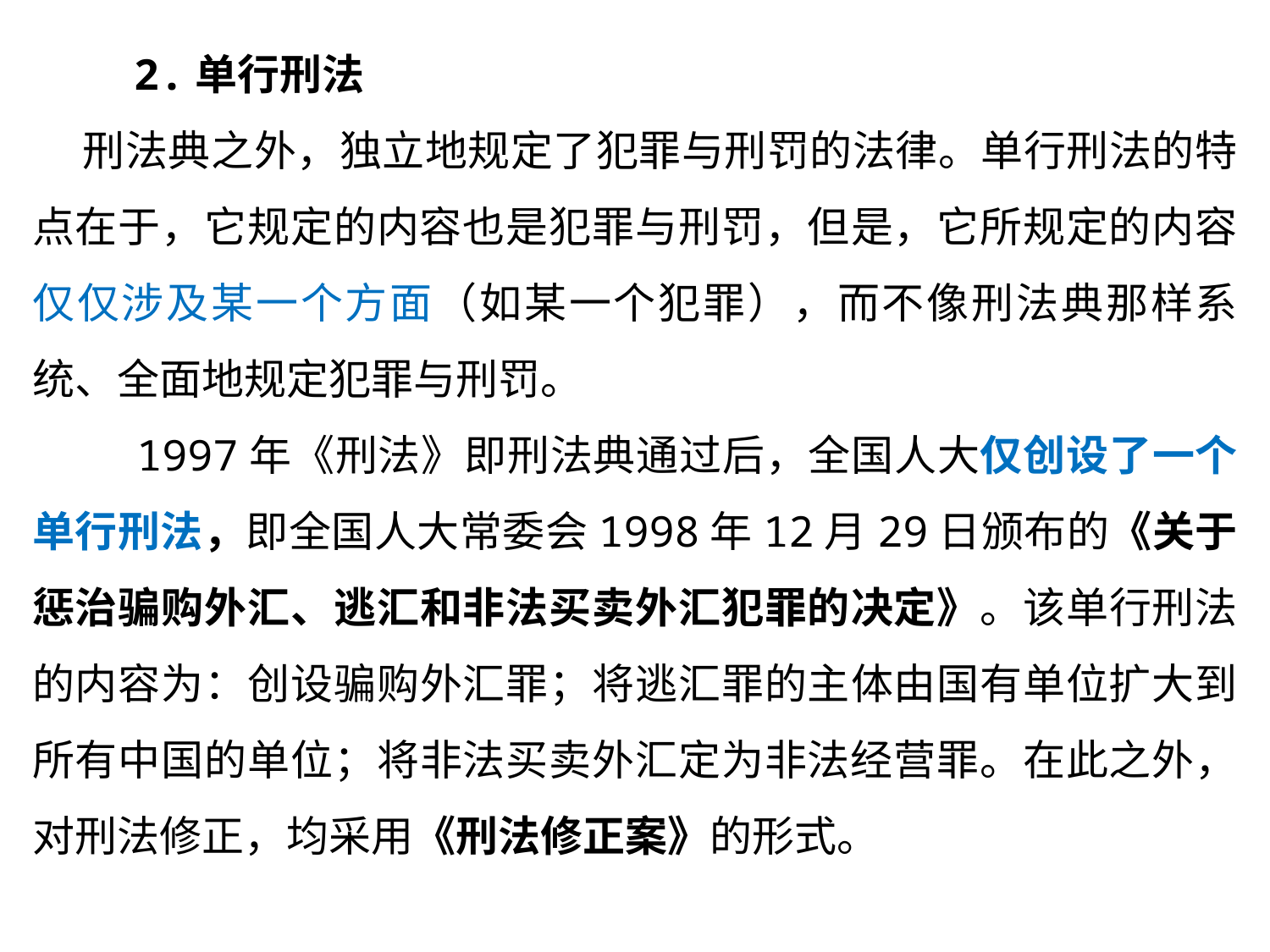

2.单行刑法
    刑法典之外，独立地规定了犯罪与刑罚的法律。单行刑法的特点在于，它规定的内容也是犯罪与刑罚，但是，它所规定的内容仅仅涉及某一个方面（如某一个犯罪），而不像刑法典那样系统、全面地规定犯罪与刑罚。
    1997年《刑法》即刑法典通过后，全国人大仅创设了一个单行刑法，即全国人大常委会1998年12月29日颁布的《关于惩治骗购外汇、逃汇和非法买卖外汇犯罪的决定》。该单行刑法的内容为：创设骗购外汇罪；将逃汇罪的主体由国有单位扩大到所有中国的单位；将非法买卖外汇定为非法经营罪。在此之外，对刑法修正，均采用《刑法修正案》的形式。